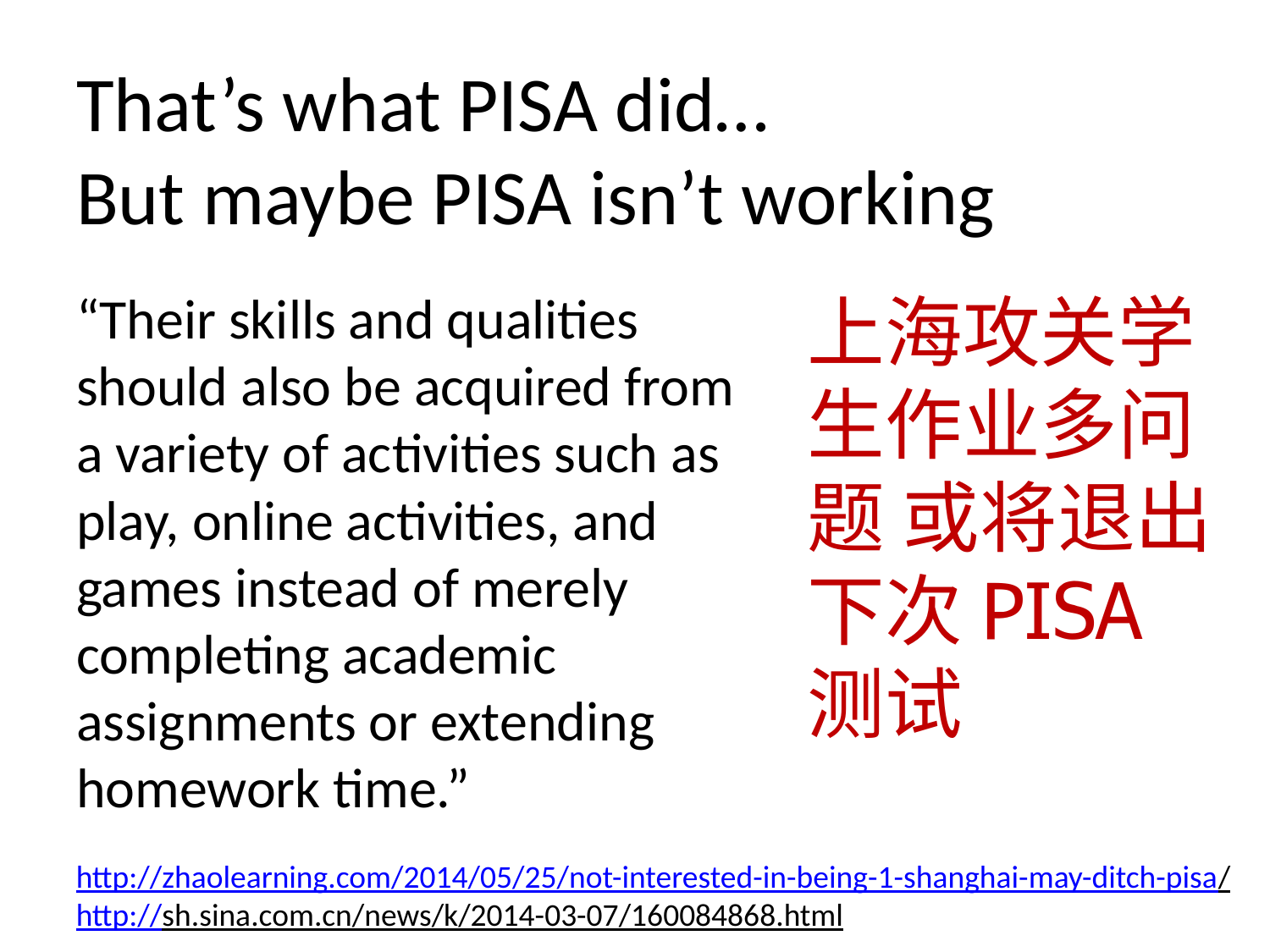

# That’s what PISA did… But maybe PISA isn’t working
“Their skills and qualities should also be acquired from a variety of activities such as play, online activities, and games instead of merely completing academic assignments or extending homework time.”
上海攻关学生作业多问题 或将退出下次PISA测试
http://zhaolearning.com/2014/05/25/not-interested-in-being-1-shanghai-may-ditch-pisa/
http://sh.sina.com.cn/news/k/2014-03-07/160084868.html